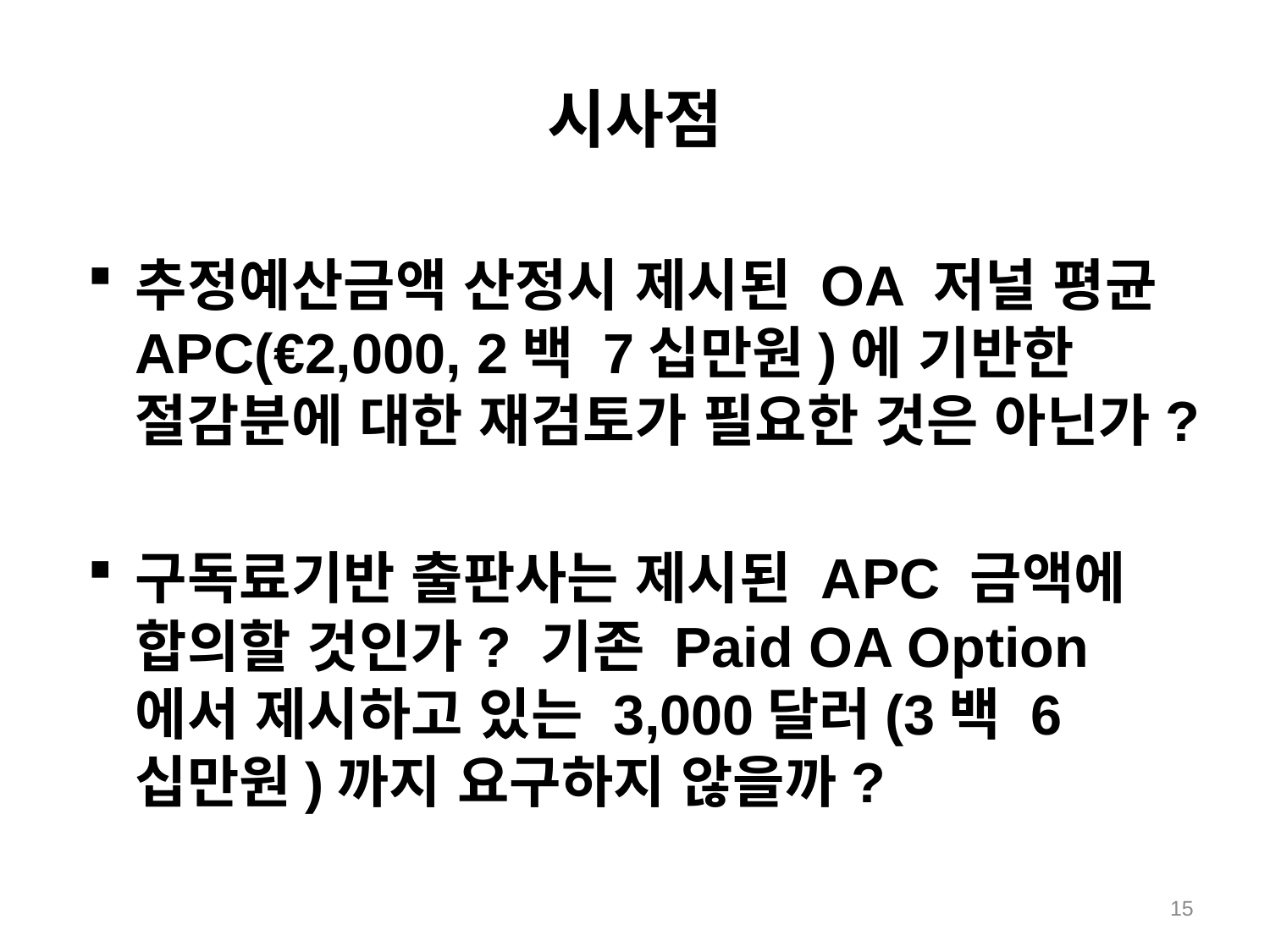

# 시사점

추정예산금액 산정시 제시된 OA 저널 평균 APC(€2,000, 2백 7십만원)에 기반한 절감분에 대한 재검토가 필요한 것은 아닌가?

구독료기반 출판사는 제시된 APC 금액에 합의할 것인가? 기존 Paid OA Option에서 제시하고 있는 3,000달러(3백 6십만원)까지 요구하지 않을까?
15